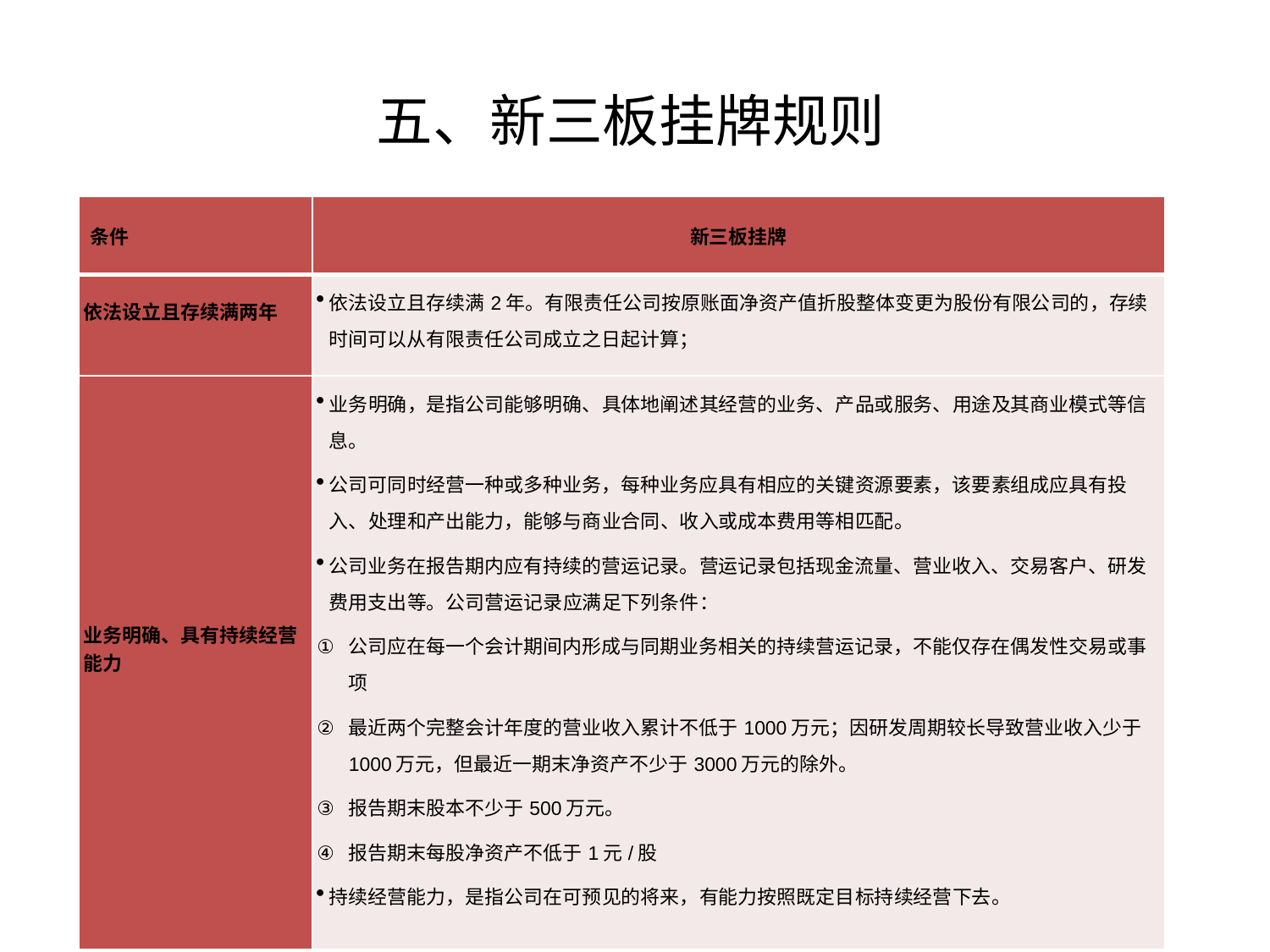

五、新三板挂牌规则
| 条件 | 新三板挂牌 |
| --- | --- |
| 依法设立且存续满两年 | 依法设立且存续满2年。有限责任公司按原账面净资产值折股整体变更为股份有限公司的，存续时间可以从有限责任公司成立之日起计算； |
| 业务明确、具有持续经营能力 | 业务明确，是指公司能够明确、具体地阐述其经营的业务、产品或服务、用途及其商业模式等信息。 公司可同时经营一种或多种业务，每种业务应具有相应的关键资源要素，该要素组成应具有投入、处理和产出能力，能够与商业合同、收入或成本费用等相匹配。 公司业务在报告期内应有持续的营运记录。营运记录包括现金流量、营业收入、交易客户、研发费用支出等。公司营运记录应满足下列条件： 公司应在每一个会计期间内形成与同期业务相关的持续营运记录，不能仅存在偶发性交易或事项 最近两个完整会计年度的营业收入累计不低于1000万元；因研发周期较长导致营业收入少于1000万元，但最近一期末净资产不少于3000万元的除外。 报告期末股本不少于500万元。 报告期末每股净资产不低于1元/股 持续经营能力，是指公司在可预见的将来，有能力按照既定目标持续经营下去。 |